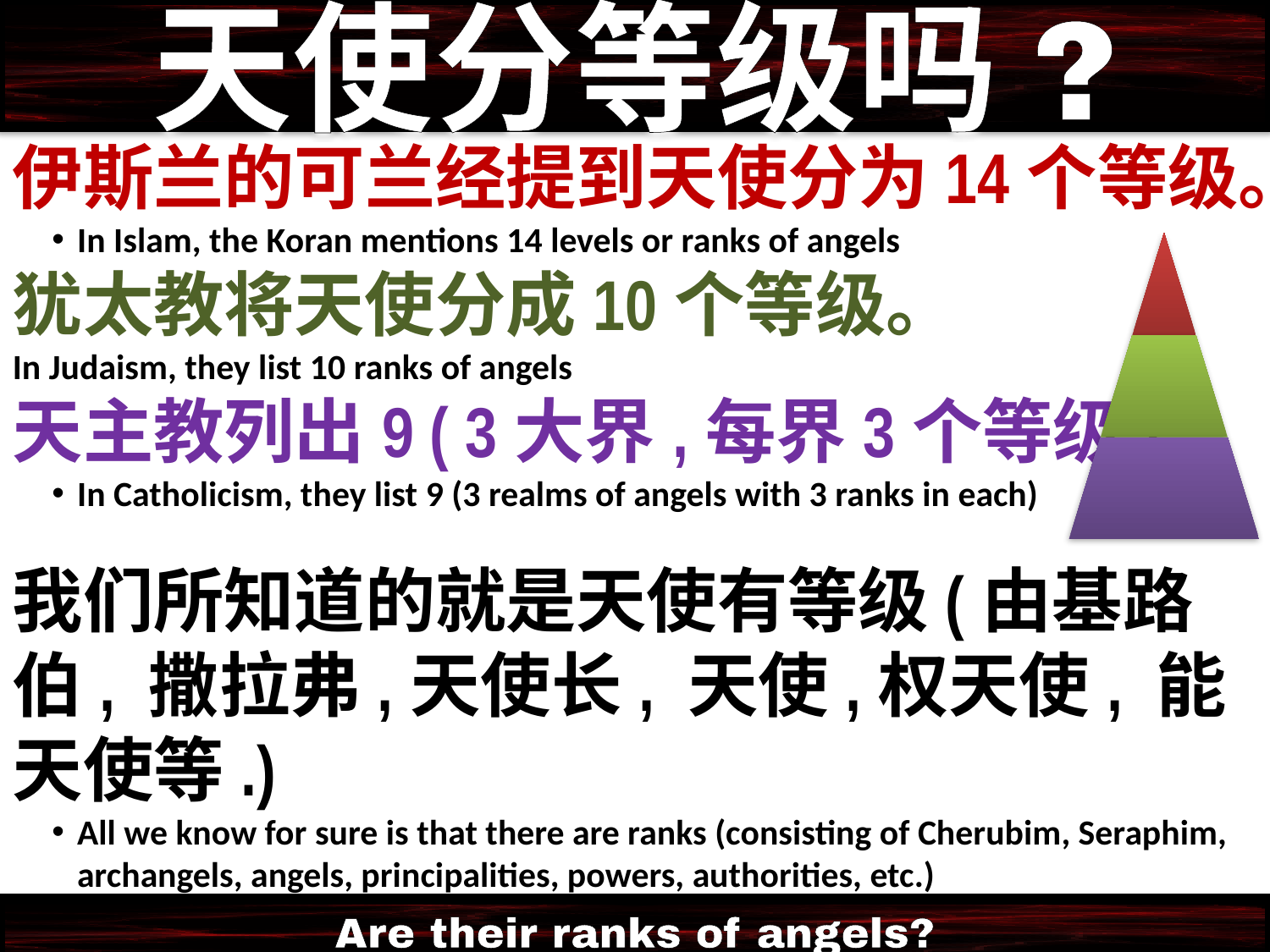

天使分等级吗?
伊斯兰的可兰经提到天使分为14个等级。
In Islam, the Koran mentions 14 levels or ranks of angels
犹太教将天使分成10个等级。
In Judaism, they list 10 ranks of angels
天主教列出9 ( 3大界,每界3个等级)
In Catholicism, they list 9 (3 realms of angels with 3 ranks in each)

我们所知道的就是天使有等级(由基路伯, 撒拉弗,天使长, 天使,权天使, 能天使等.)
All we know for sure is that there are ranks (consisting of Cherubim, Seraphim, archangels, angels, principalities, powers, authorities, etc.)

Are their ranks of angels?